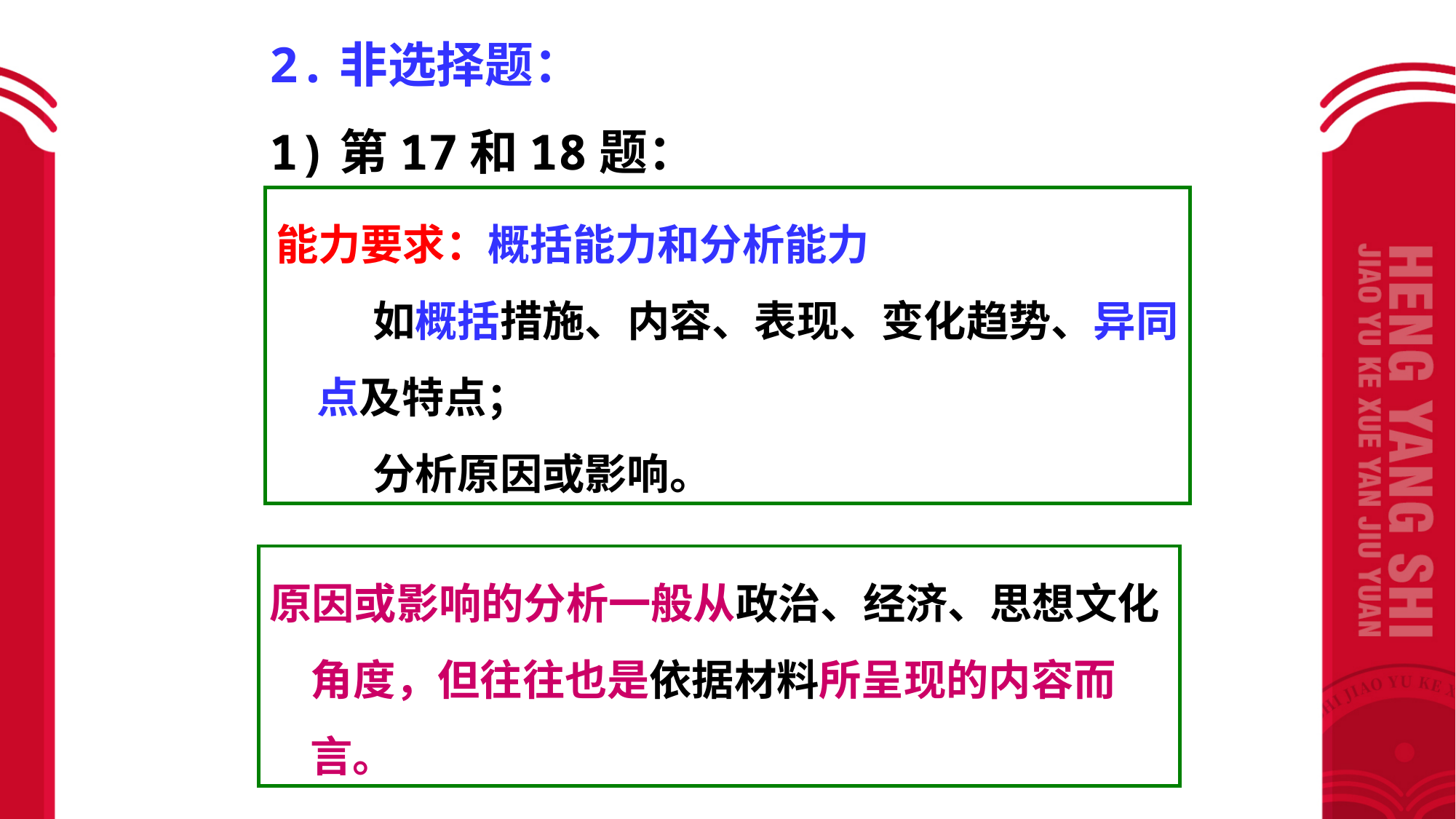

2.非选择题：
1)第17和18题：
能力要求：概括能力和分析能力
         如概括措施、内容、表现、变化趋势、异同点及特点；
         分析原因或影响。
原因或影响的分析一般从政治、经济、思想文化角度，但往往也是依据材料所呈现的内容而言。